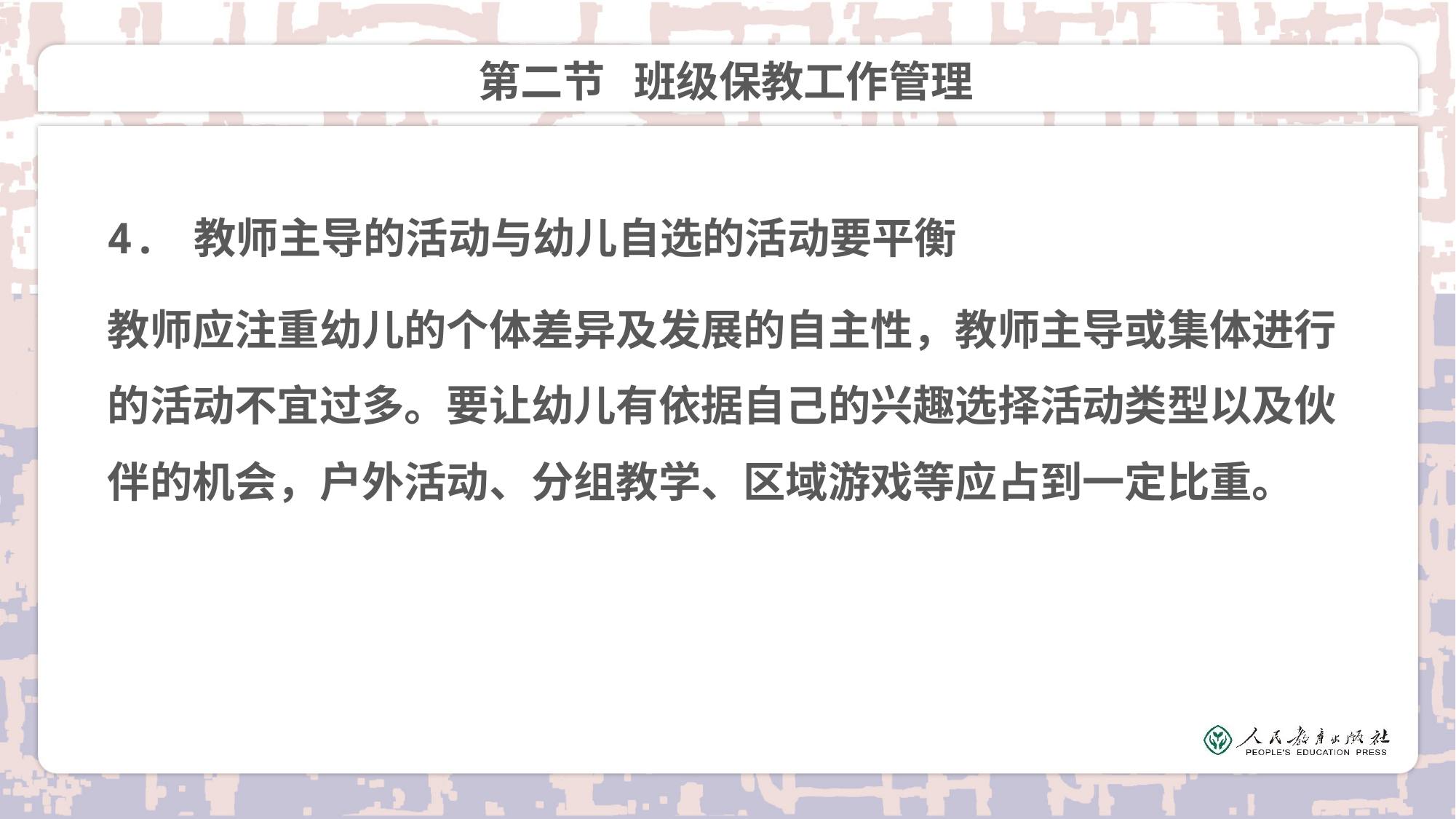

# 第二节   班级保教工作管理
4. 教师主导的活动与幼儿自选的活动要平衡
教师应注重幼儿的个体差异及发展的自主性，教师主导或集体进行的活动不宜过多。要让幼儿有依据自己的兴趣选择活动类型以及伙伴的机会，户外活动、分组教学、区域游戏等应占到一定比重。